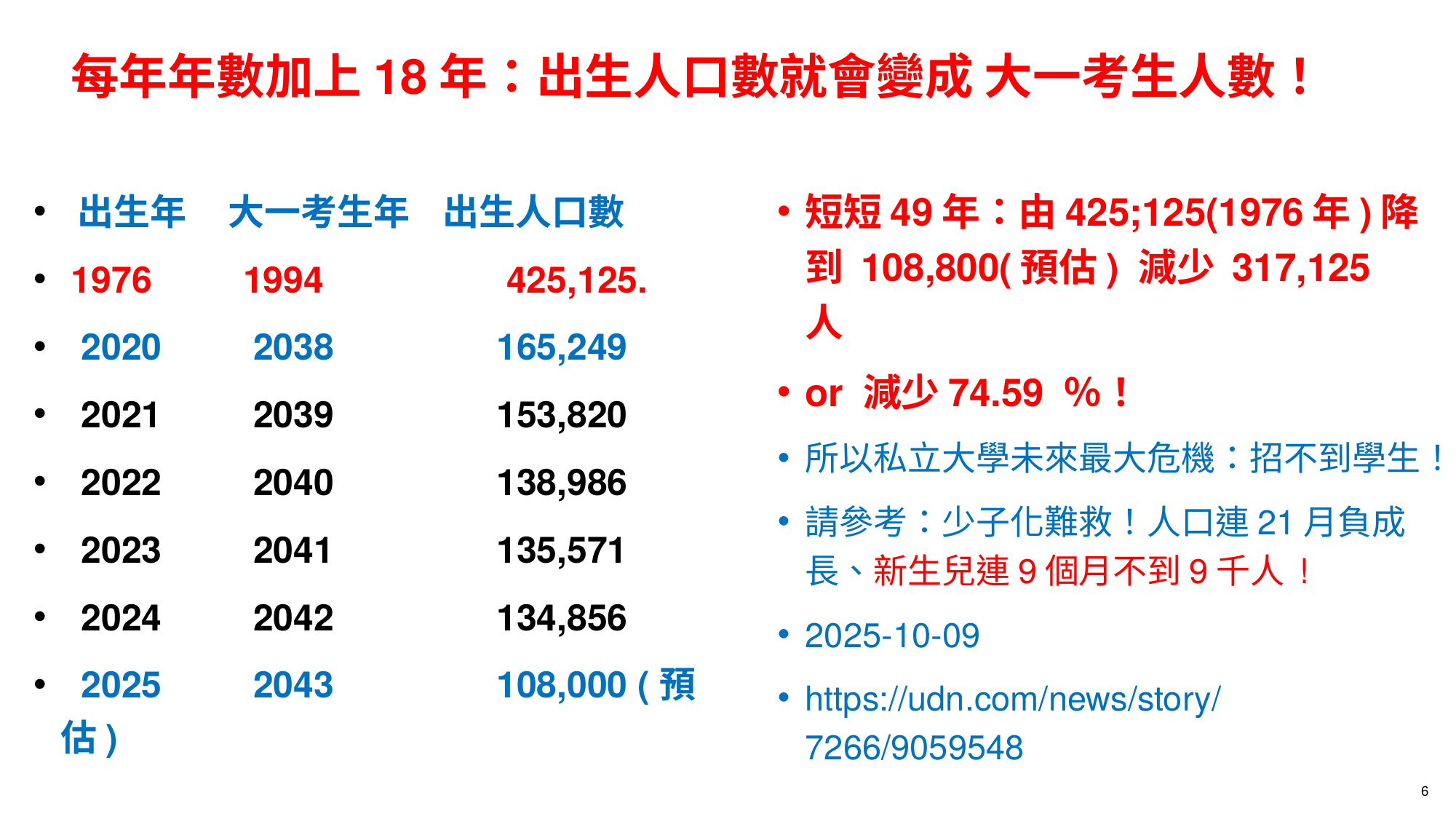

# 每年年數加上18年：出生人口數就會變成 大一考生人數！
短短49年：由425;125(1976年)降到 108,800(預估) 減少 317,125 人
or 減少74.59 ％！
所以私立大學未來最大危機：招不到學生！
請參考：少子化難救！人口連21月負成長、新生兒連9個月不到9千人 !
2025-10-09
https://udn.com/news/story/7266/9059548

 出生年     大一考生年    出生人口數
 1976         1994                  425,125.
  2020         2038                165,249
  2021         2039                153,820
  2022         2040                138,986
  2023         2041                135,571
  2024         2042                134,856
  2025         2043                108,000 (預估)
6